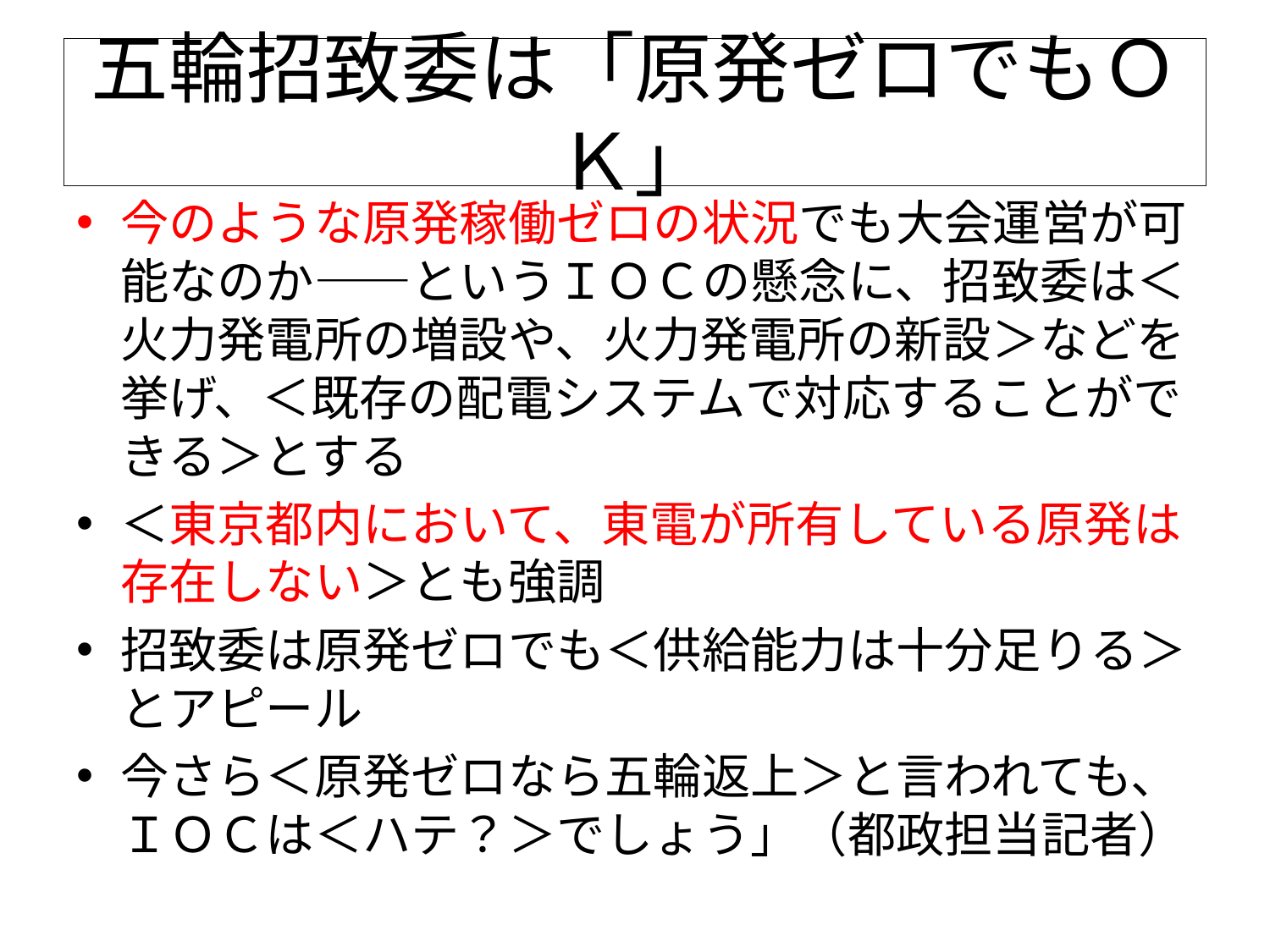

# 五輪招致委は「原発ゼロでもＯＫ」
今のような原発稼働ゼロの状況でも大会運営が可能なのか――というＩＯＣの懸念に、招致委は＜火力発電所の増設や、火力発電所の新設＞などを挙げ、＜既存の配電システムで対応することができる＞とする
＜東京都内において、東電が所有している原発は存在しない＞とも強調
招致委は原発ゼロでも＜供給能力は十分足りる＞とアピール
今さら＜原発ゼロなら五輪返上＞と言われても、ＩＯＣは＜ハテ？＞でしょう」（都政担当記者）